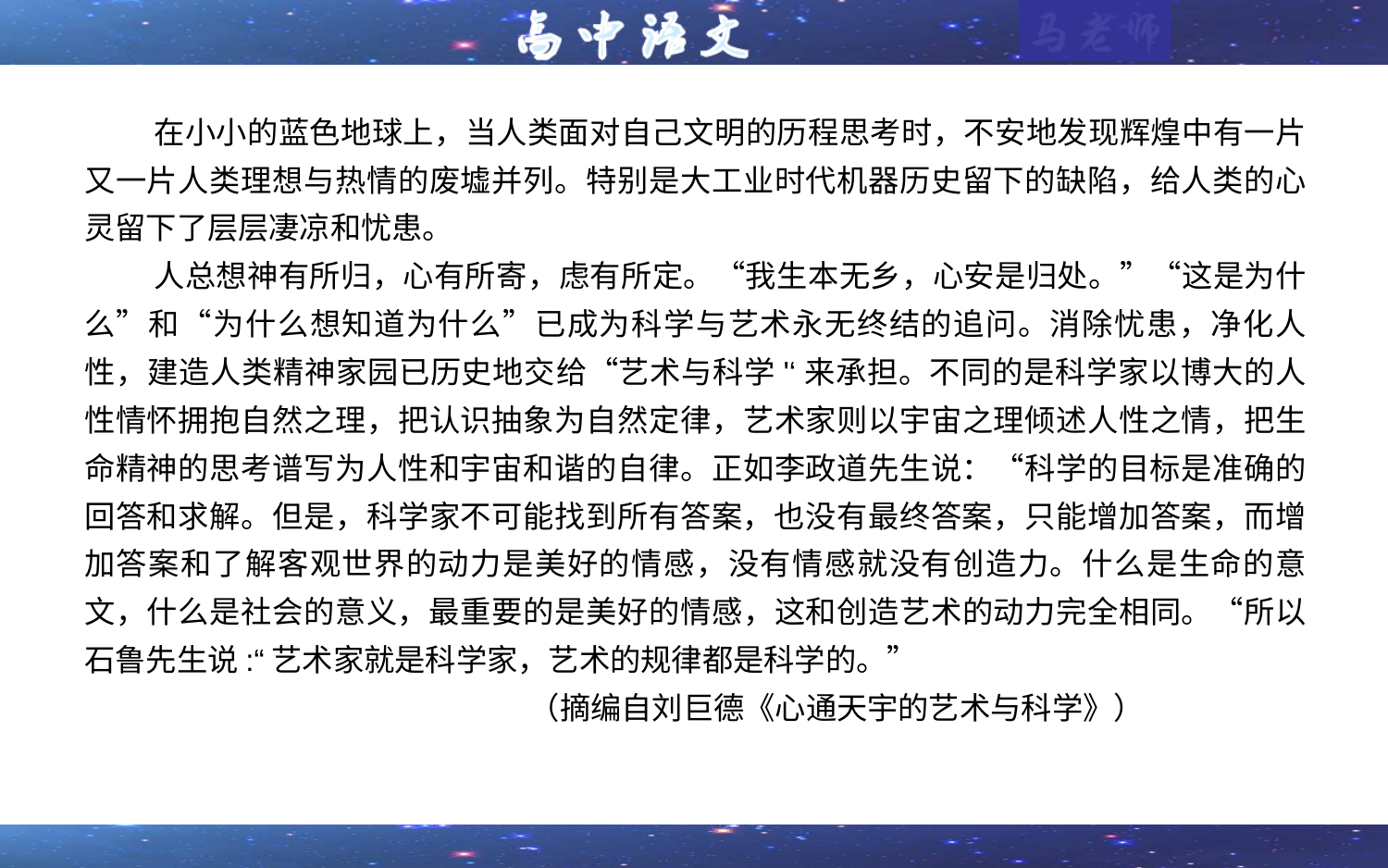

在小小的蓝色地球上，当人类面对自己文明的历程思考时，不安地发现辉煌中有一片又一片人类理想与热情的废墟并列。特别是大工业时代机器历史留下的缺陷，给人类的心灵留下了层层凄凉和忧患。
人总想神有所归，心有所寄，虑有所定。“我生本无乡，心安是归处。”“这是为什么”和“为什么想知道为什么”已成为科学与艺术永无终结的追问。消除忧患，净化人性，建造人类精神家园已历史地交给“艺术与科学'‘来承担。不同的是科学家以博大的人性情怀拥抱自然之理，把认识抽象为自然定律，艺术家则以宇宙之理倾述人性之情，把生命精神的思考谱写为人性和宇宙和谐的自律。正如李政道先生说：“科学的目标是准确的回答和求解。但是，科学家不可能找到所有答案，也没有最终答案，只能增加答案，而增加答案和了解客观世界的动力是美好的情感，没有情感就没有创造力。什么是生命的意文，什么是社会的意义，最重要的是美好的情感，这和创造艺术的动力完全相同。“所以石鲁先生说:“艺术家就是科学家，艺术的规律都是科学的。”
                                                     （摘编自刘巨德《心通天宇的艺术与科学》）